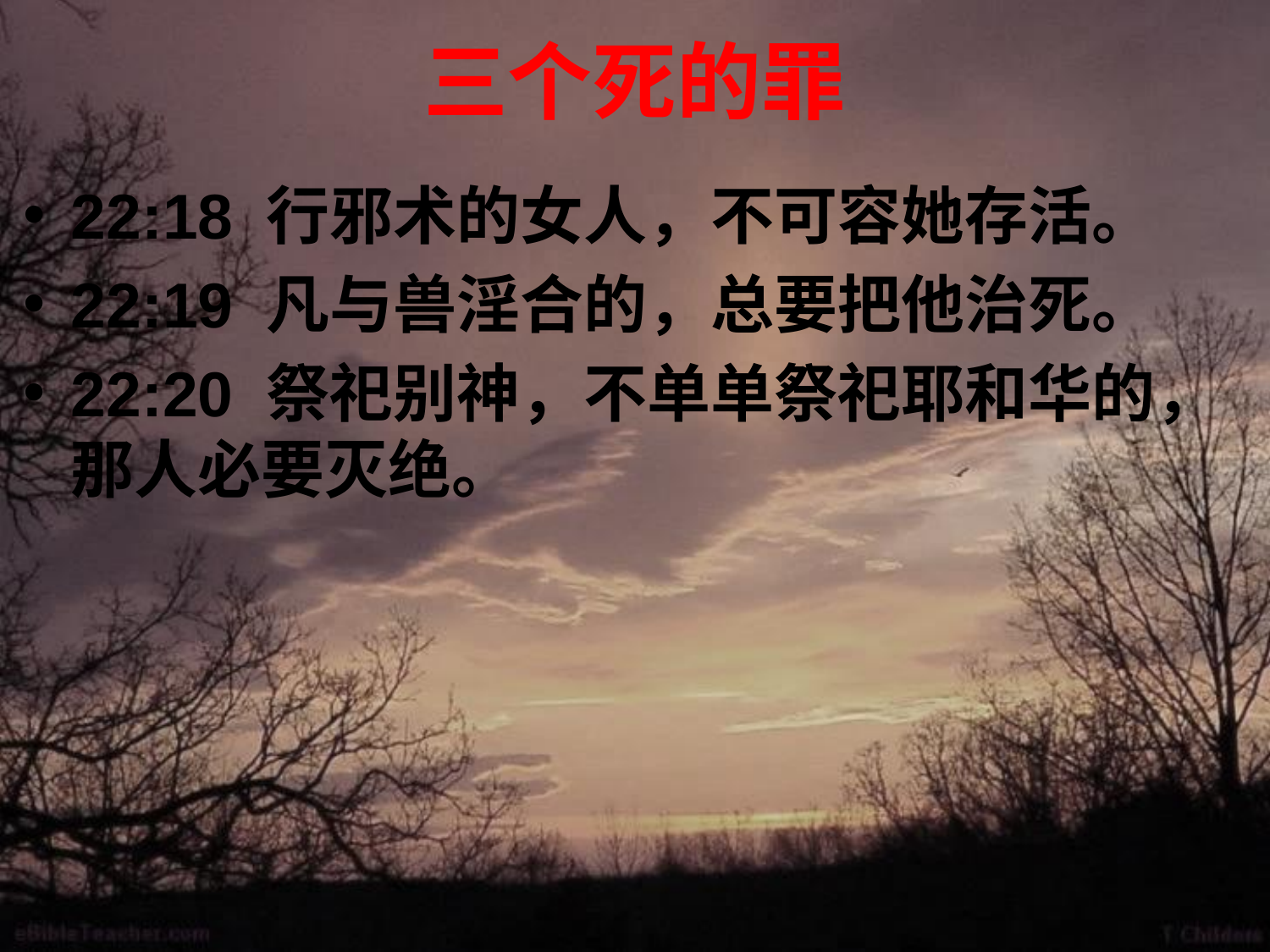

# 三个死的罪
22:18 行邪术的女人，不可容她存活。
22:19 凡与兽淫合的，总要把他治死。
22:20 祭祀别神，不单单祭祀耶和华的，那人必要灭绝。